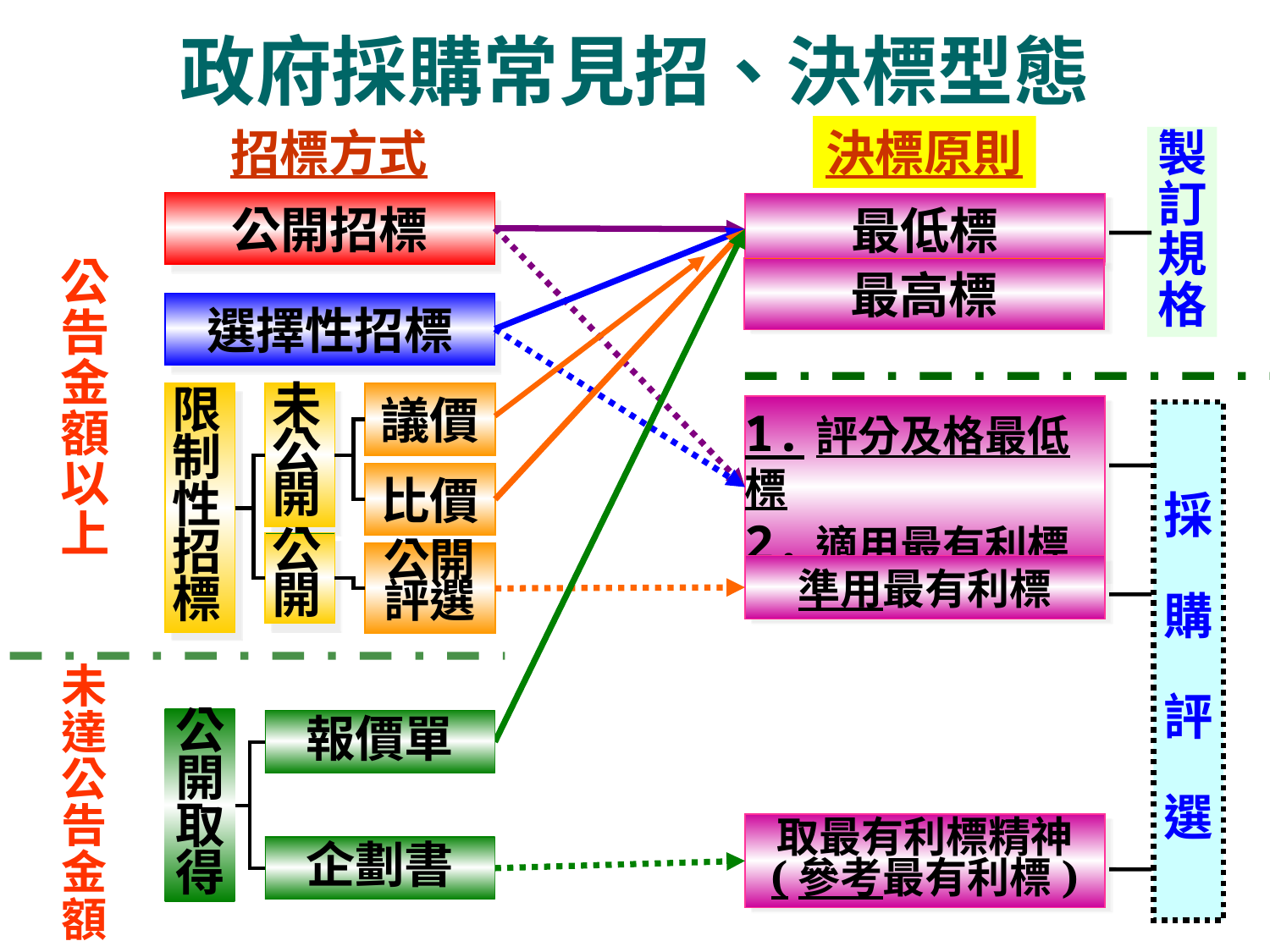

政府採購常見招、決標型態
招標方式
決標原則
製訂規格
公開招標
最低標

公告金額以上

最高標
選擇性招標

限制性招標
未公開
議價
1.評分及格最低標
2.適用最有利標

採

購

評

選
比價

公開
公開
評選
準用最有利標

未達公告金額
公開取得
報價單
取最有利標精神
(參考最有利標)
企劃書

156